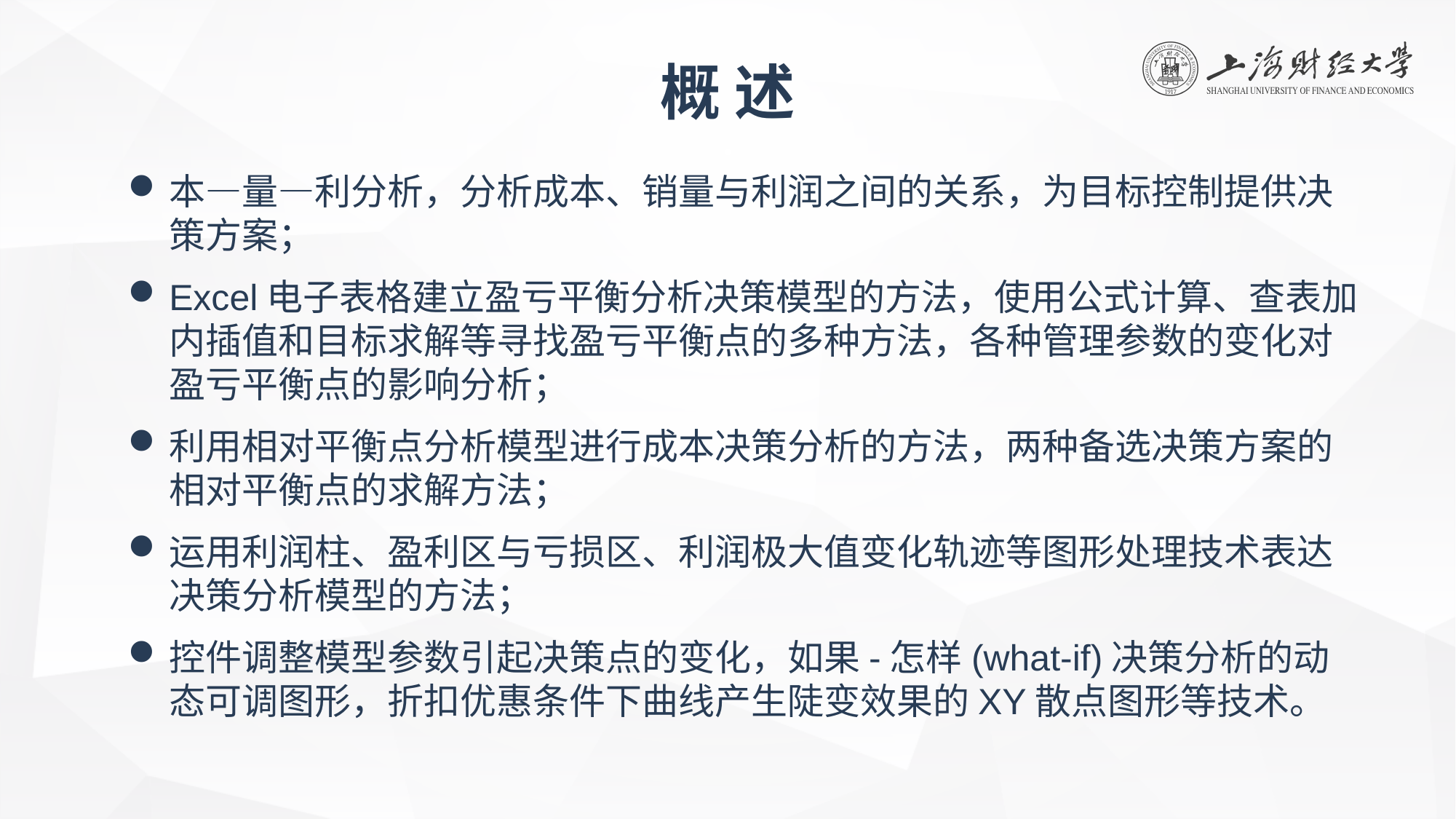

概 述
本—量—利分析，分析成本、销量与利润之间的关系，为目标控制提供决策方案；
Excel电子表格建立盈亏平衡分析决策模型的方法，使用公式计算、查表加内插值和目标求解等寻找盈亏平衡点的多种方法，各种管理参数的变化对盈亏平衡点的影响分析；
利用相对平衡点分析模型进行成本决策分析的方法，两种备选决策方案的相对平衡点的求解方法；
运用利润柱、盈利区与亏损区、利润极大值变化轨迹等图形处理技术表达决策分析模型的方法；
控件调整模型参数引起决策点的变化，如果-怎样(what-if)决策分析的动态可调图形，折扣优惠条件下曲线产生陡变效果的XY散点图形等技术。